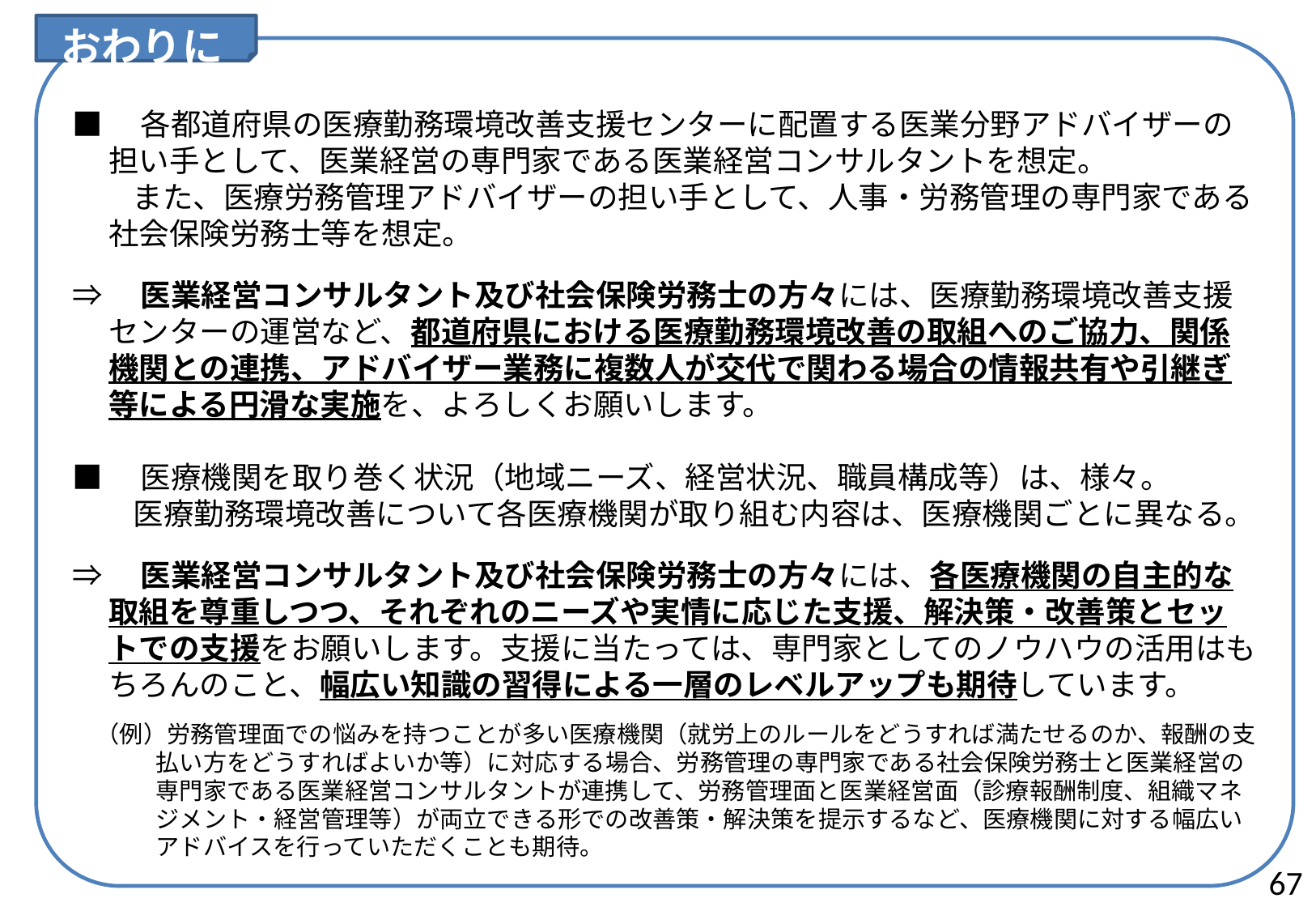

おわりに

■　各都道府県の医療勤務環境改善支援センターに配置する医業分野アドバイザーの担い手として、医業経営の専門家である医業経営コンサルタントを想定。
また、医療労務管理アドバイザーの担い手として、人事・労務管理の専門家である社会保険労務士等を想定。

⇒　医業経営コンサルタント及び社会保険労務士の方々には、医療勤務環境改善支援センターの運営など、都道府県における医療勤務環境改善の取組へのご協力、関係機関との連携、アドバイザー業務に複数人が交代で関わる場合の情報共有や引継ぎ等による円滑な実施を、よろしくお願いします。

■　医療機関を取り巻く状況（地域ニーズ、経営状況、職員構成等）は、様々。
　　医療勤務環境改善について各医療機関が取り組む内容は、医療機関ごとに異なる。

⇒　医業経営コンサルタント及び社会保険労務士の方々には、各医療機関の自主的な取組を尊重しつつ、それぞれのニーズや実情に応じた支援、解決策・改善策とセットでの支援をお願いします。支援に当たっては、専門家としてのノウハウの活用はもちろんのこと、幅広い知識の習得による一層のレベルアップも期待しています。

（例）労務管理面での悩みを持つことが多い医療機関（就労上のルールをどうすれば満たせるのか、報酬の支払い方をどうすればよいか等）に対応する場合、労務管理の専門家である社会保険労務士と医業経営の専門家である医業経営コンサルタントが連携して、労務管理面と医業経営面（診療報酬制度、組織マネジメント・経営管理等）が両立できる形での改善策・解決策を提示するなど、医療機関に対する幅広いアドバイスを行っていただくことも期待。
67